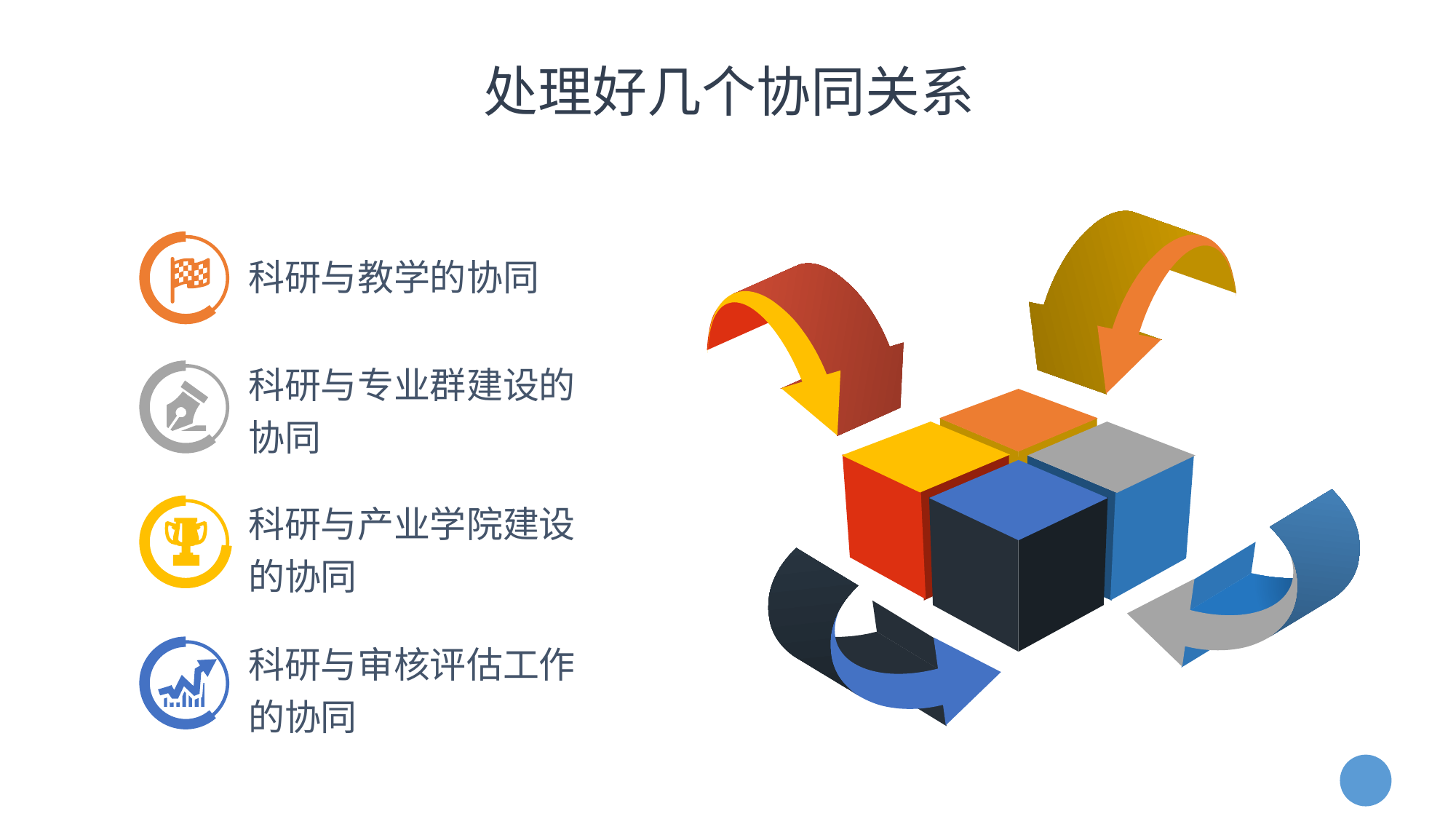

# 处理好几个协同关系

科研与教学的协同
科研与专业群建设的协同

科研与产业学院建设的协同

科研与审核评估工作的协同

32